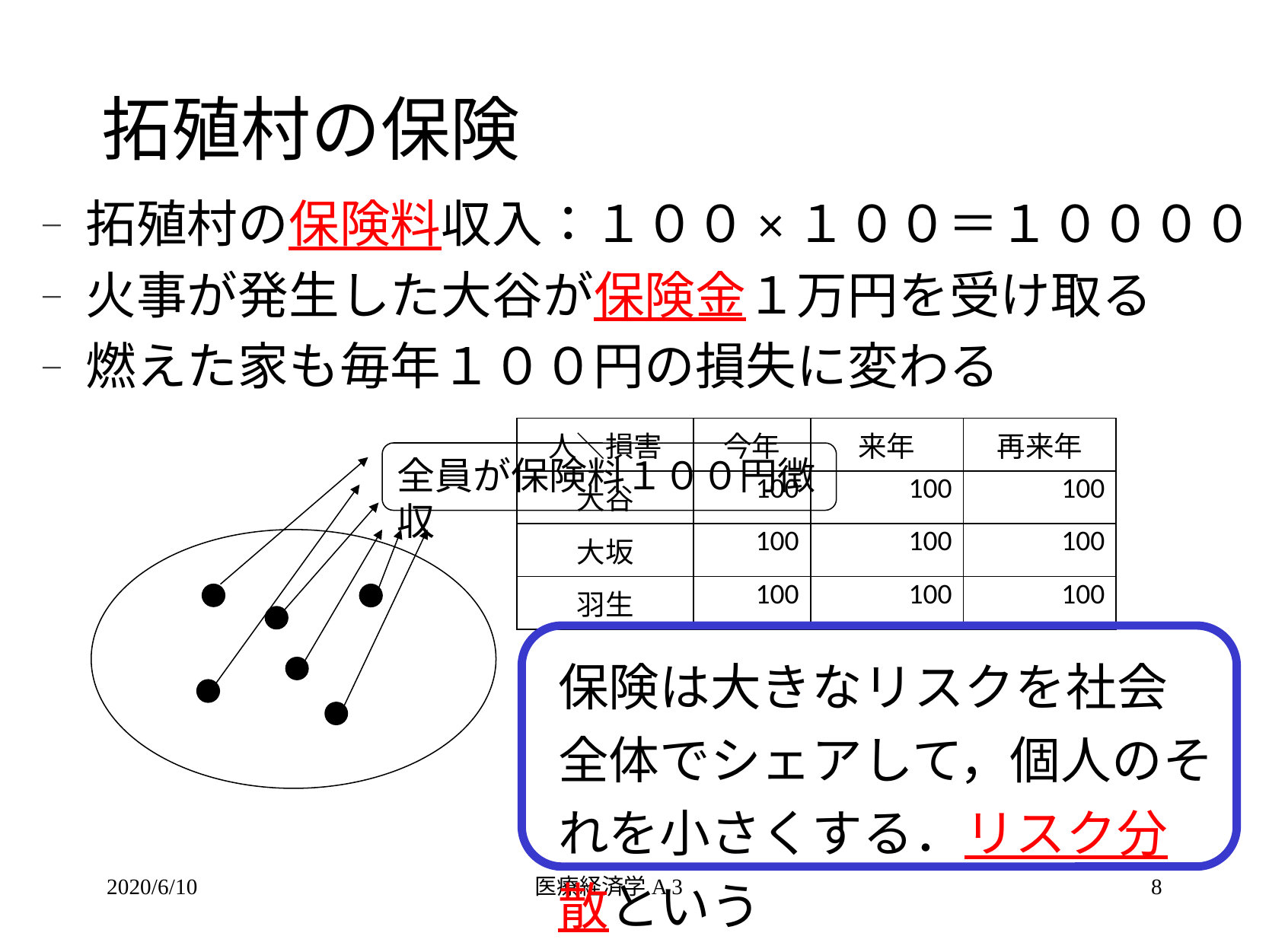

# 拓殖村の保険
拓殖村の保険料収入：１００×１００＝１００００
火事が発生した大谷が保険金１万円を受け取る
燃えた家も毎年１００円の損失に変わる
| 人＼損害 | 今年 | 来年 | 再来年 |
| --- | --- | --- | --- |
| 大谷 | 100 | 100 | 100 |
| 大坂 | 100 | 100 | 100 |
| 羽生 | 100 | 100 | 100 |
全員が保険料１００円徴収

保険は大きなリスクを社会全体でシェアして，個人のそれを小さくする．リスク分散という

2020/6/10
医療経済学A 3
8